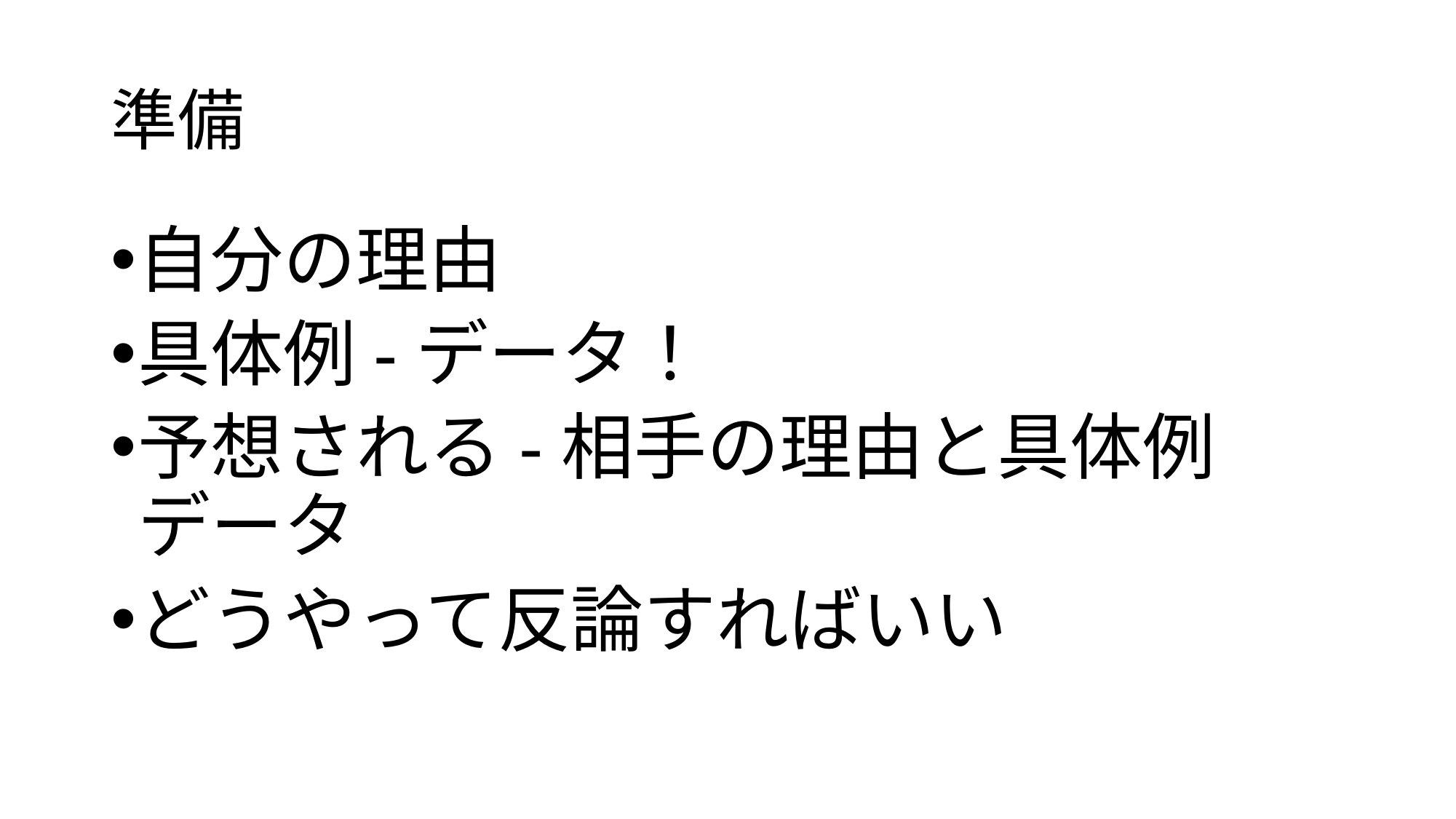

# 準備
自分の理由
具体例-データ！
予想される-相手の理由と具体例データ
どうやって反論すればいい